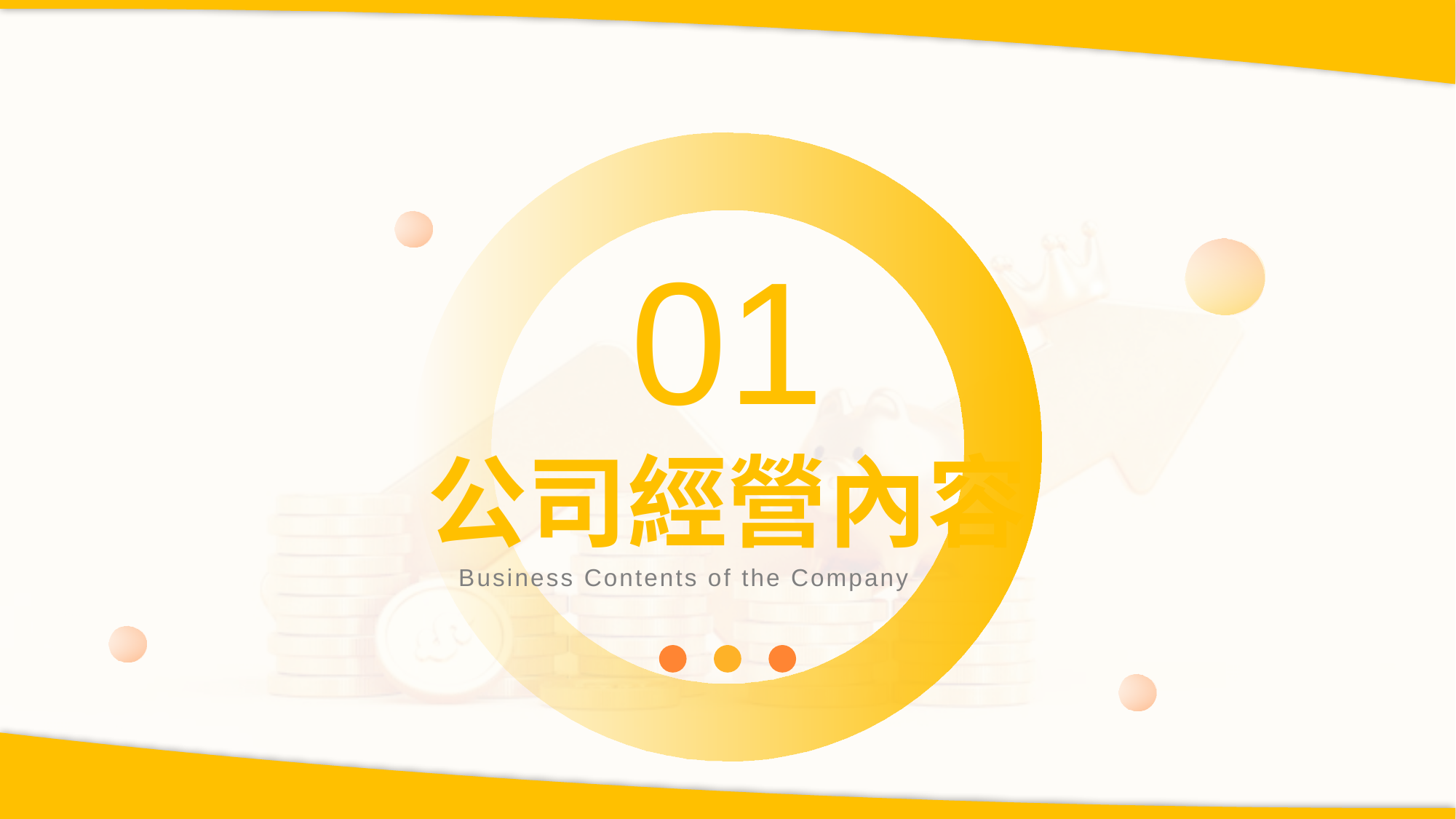

01
公司經營內容
Business Contents of the Company